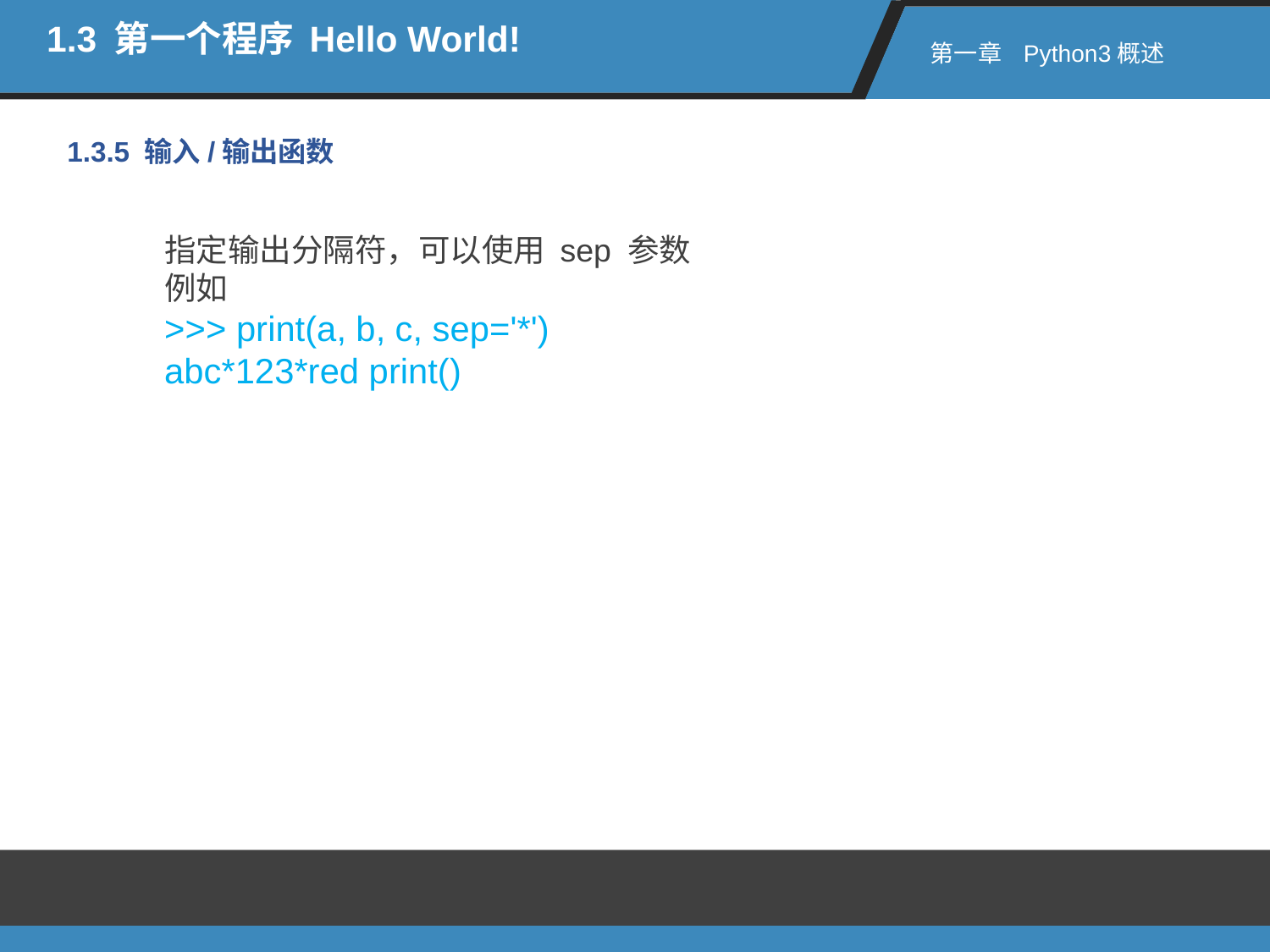

1.3 第一个程序 Hello World!
第一章   Python3概述
1.3.5 输入/输出函数
指定输出分隔符，可以使用 sep 参数
例如
>>> print(a, b, c, sep='*')
abc*123*red print()